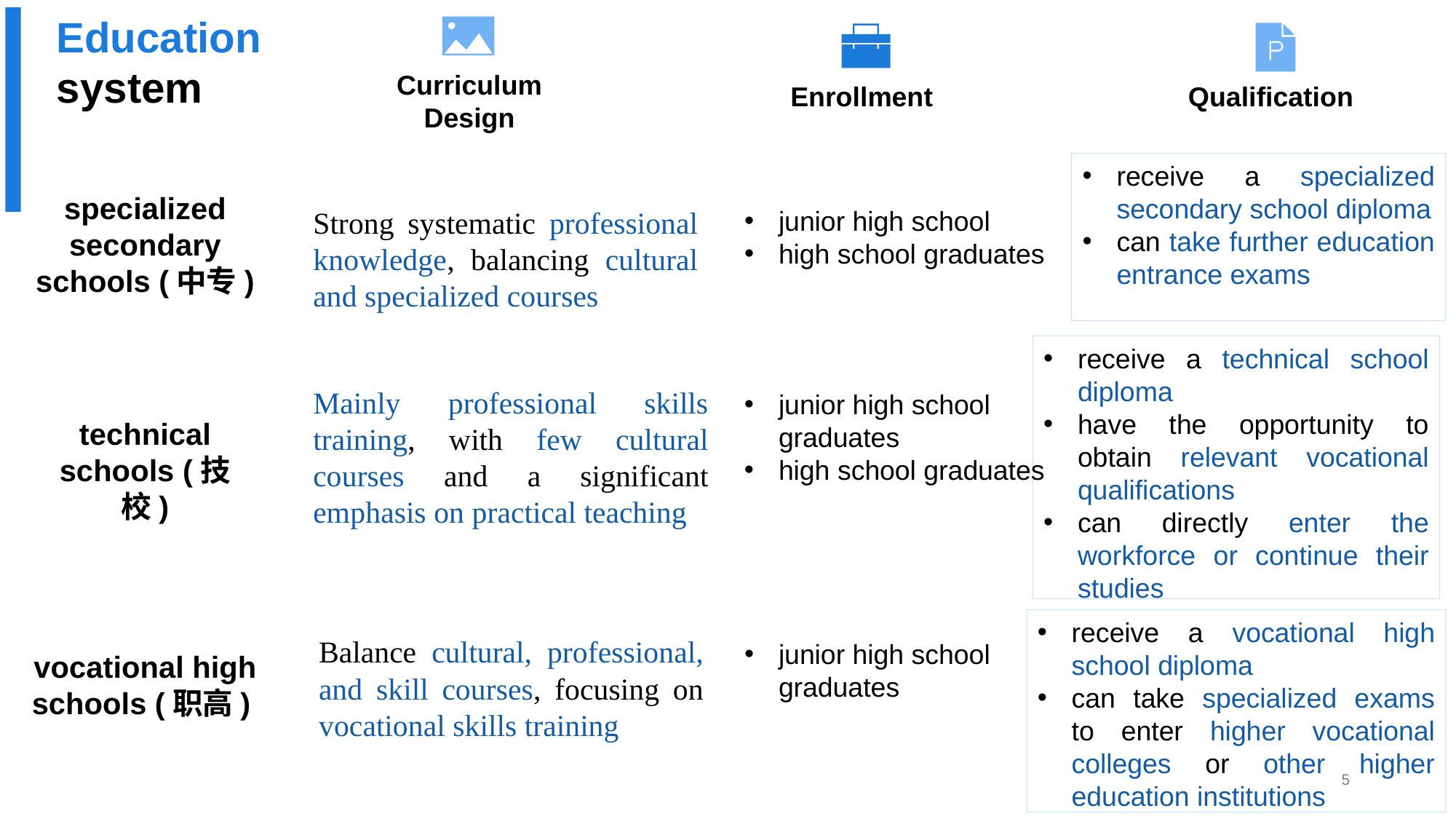

Education system

Curriculum Design
Enrollment
Qualification

5
receive a specialized secondary school diploma
can take further education entrance exams
specialized secondary schools (中专)
technical schools (技校)
vocational high schools (职高)
Strong systematic professional knowledge, balancing cultural and specialized courses
junior high school
high school graduates
#
receive a technical school diploma
have the opportunity to obtain relevant vocational qualifications
can directly enter the workforce or continue their studies
Mainly professional skills training, with few cultural courses and a significant emphasis on practical teaching
junior high school graduates
high school graduates
receive a vocational high school diploma
can take specialized exams to enter higher vocational colleges or other higher education institutions
Balance cultural, professional, and skill courses, focusing on vocational skills training
junior high school graduates
5